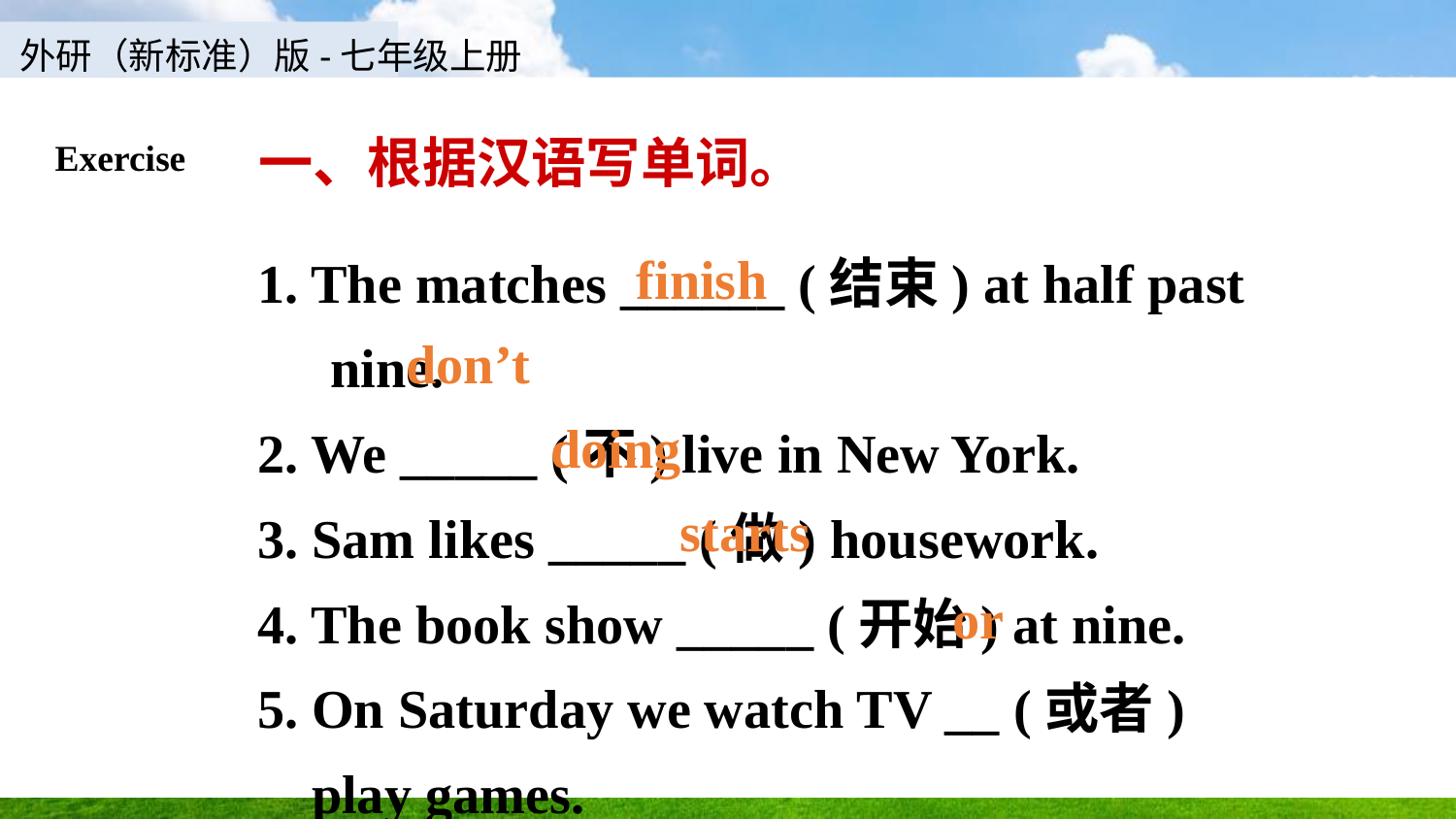

Exercise
# 一、根据汉语写单词。

1. The matches ______ (结束) at half past nine.
2. We _____ (不) live in New York.
3. Sam likes _____ (做) housework.
4. The book show _____ (开始) at nine.
5. On Saturday we watch TV __ (或者)
    play games.
finish
don’t
doing
starts
or